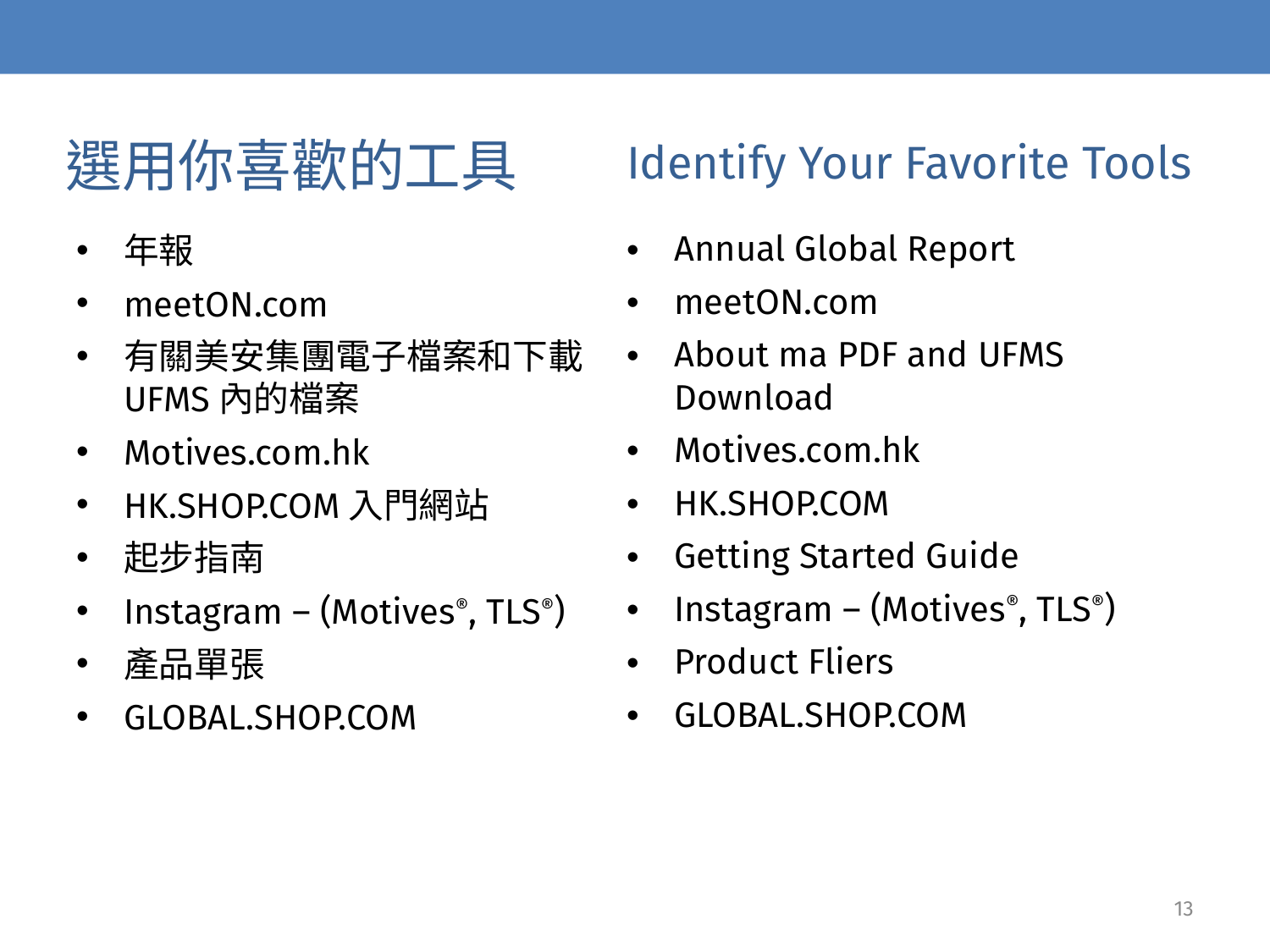

選用你喜歡的工具
# Identify Your Favorite Tools
年報
meetON.com
有關美安集團電子檔案和下載UFMS內的檔案
Motives.com.hk
HK.SHOP.COM入門網站
起步指南
Instagram – (Motives®, TLS®)
產品單張
GLOBAL.SHOP.COM
Annual Global Report
meetON.com
About ma PDF and UFMS Download
Motives.com.hk
HK.SHOP.COM
Getting Started Guide
Instagram – (Motives®, TLS®)
Product Fliers
GLOBAL.SHOP.COM
13